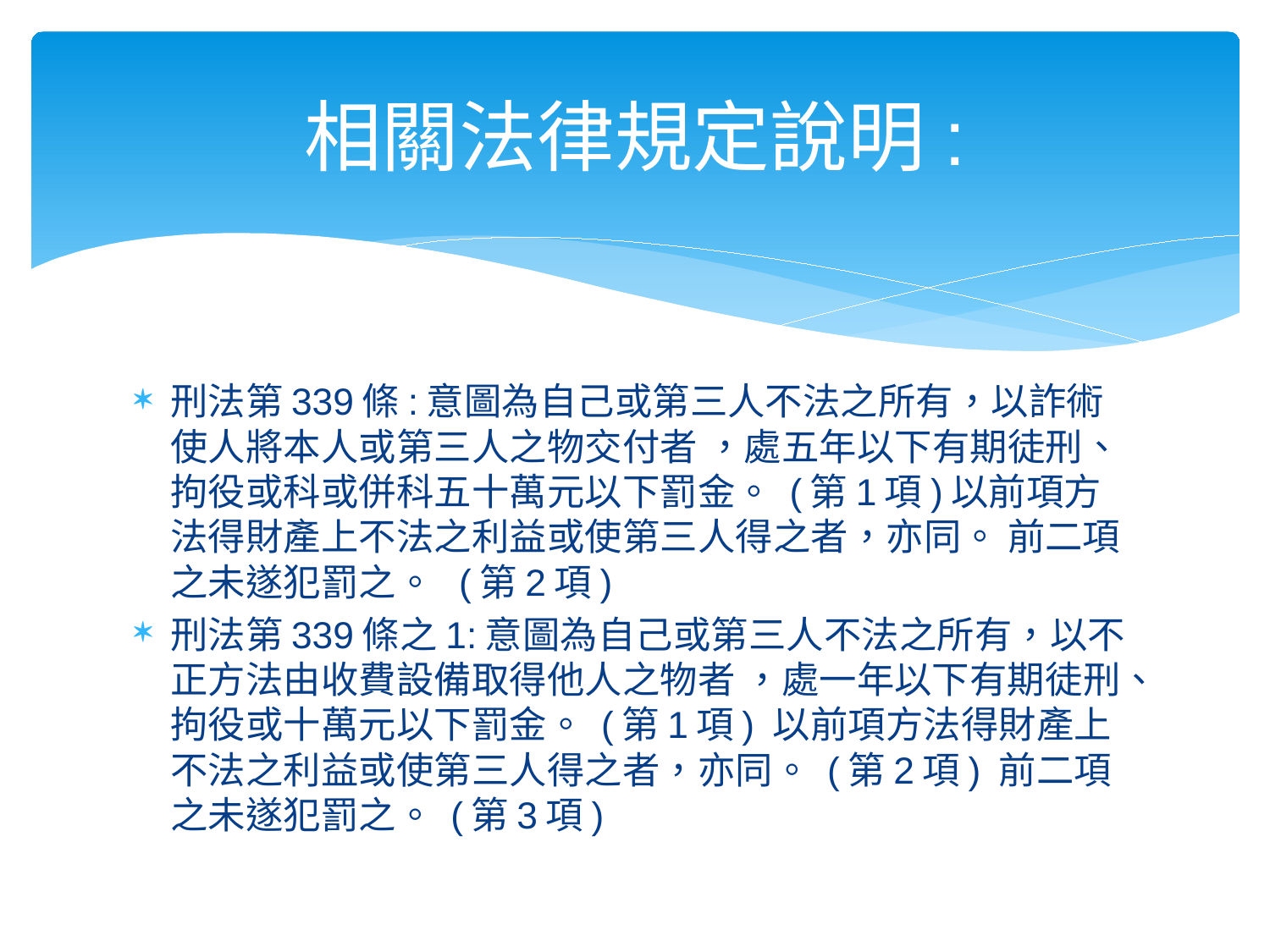

# 相關法律規定說明:
刑法第339條:意圖為自己或第三人不法之所有，以詐術使人將本人或第三人之物交付者 ，處五年以下有期徒刑、拘役或科或併科五十萬元以下罰金。 (第1項)以前項方法得財產上不法之利益或使第三人得之者，亦同。 前二項之未遂犯罰之。  (第2項)
刑法第339條之1:意圖為自己或第三人不法之所有，以不正方法由收費設備取得他人之物者 ，處一年以下有期徒刑、拘役或十萬元以下罰金。 (第1項) 以前項方法得財產上不法之利益或使第三人得之者，亦同。 (第2項) 前二項之未遂犯罰之。 (第3項)